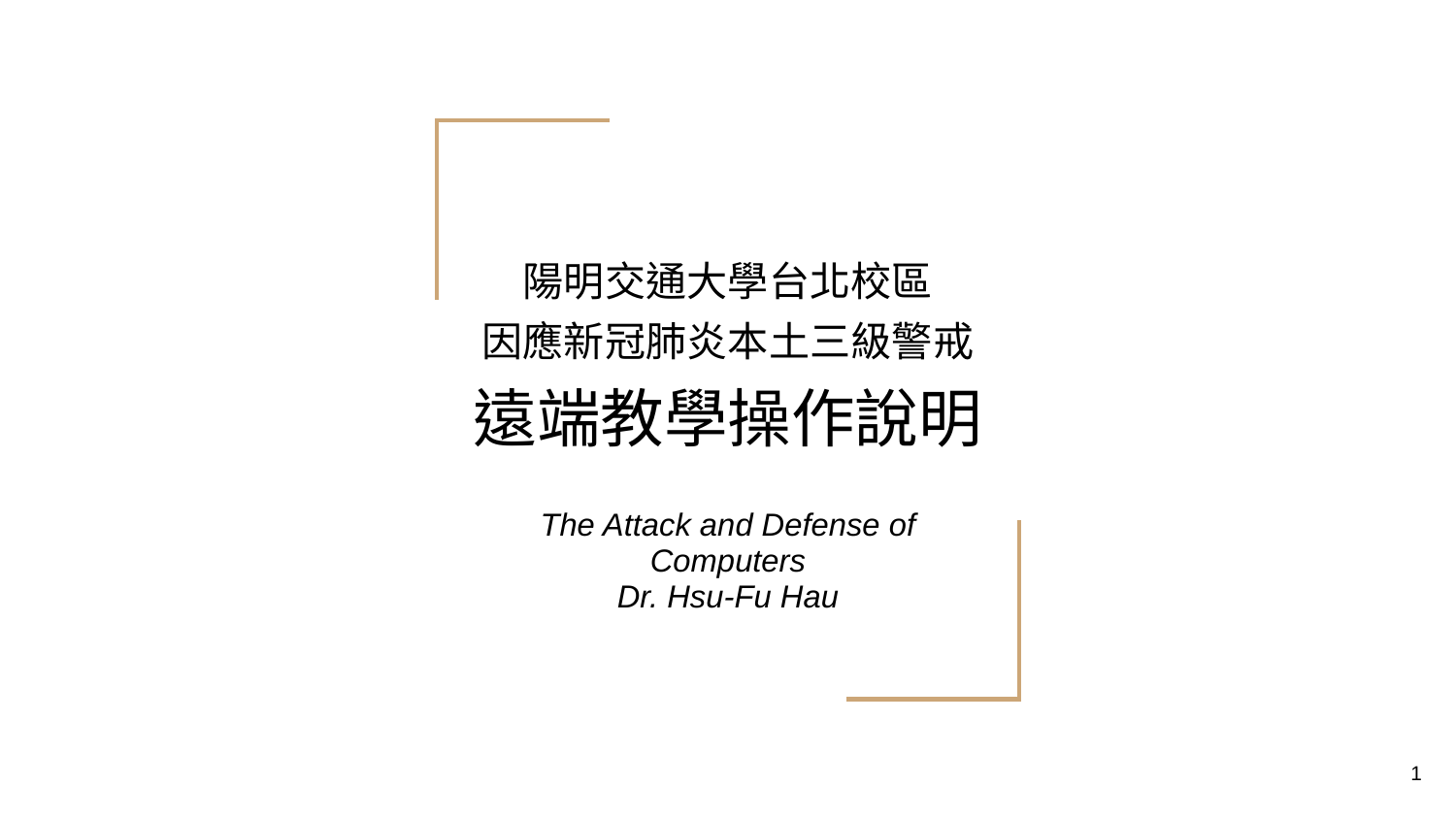

# 陽明交通大學台北校區 因應新冠肺炎本土三級警戒 遠端教學操作說明
The Attack and Defense of Computers
Dr. Hsu-Fu Hau
1